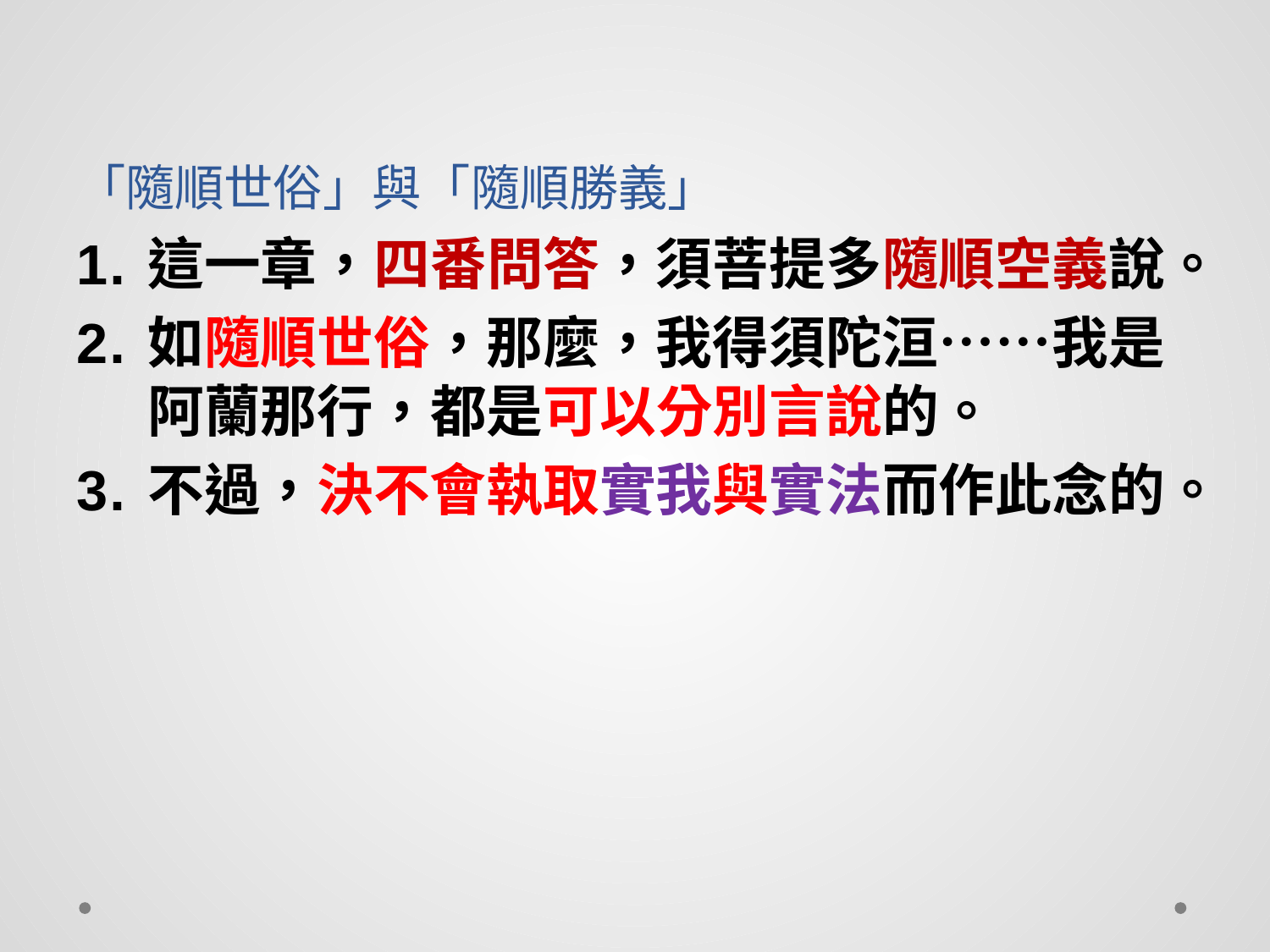

# 「隨順世俗」與「隨順勝義」
這一章，四番問答，須菩提多隨順空義說。
如隨順世俗，那麼，我得須陀洹……我是阿蘭那行，都是可以分別言說的。
不過，決不會執取實我與實法而作此念的。